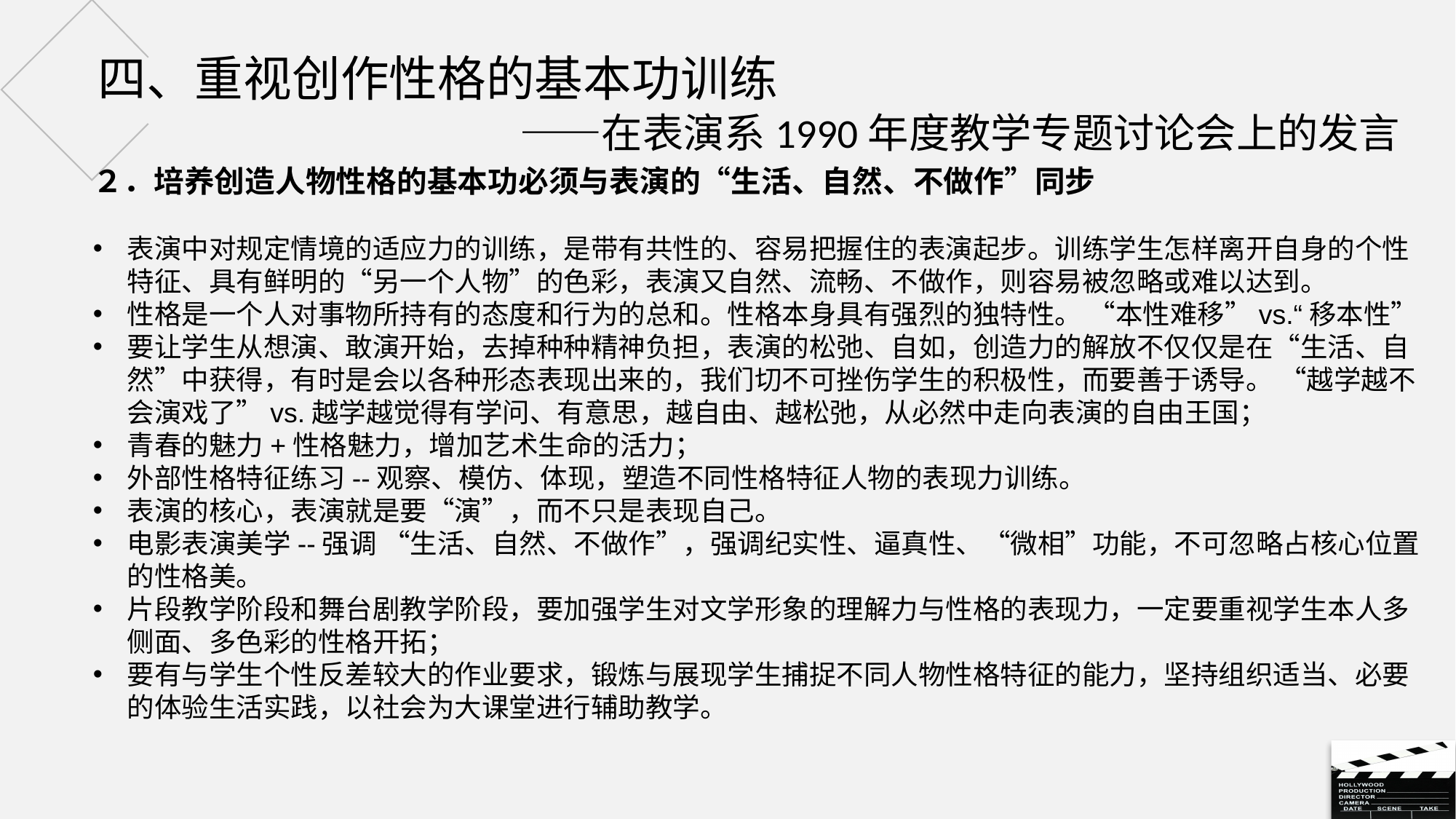

# 四、重视创作性格的基本功训练 ——在表演系1990年度教学专题讨论会上的发言
２．培养创造人物性格的基本功必须与表演的“生活、自然、不做作”同步

表演中对规定情境的适应力的训练，是带有共性的、容易把握住的表演起步。训练学生怎样离开自身的个性特征、具有鲜明的“另一个人物”的色彩，表演又自然、流畅、不做作，则容易被忽略或难以达到。
性格是一个人对事物所持有的态度和行为的总和。性格本身具有强烈的独特性。 “本性难移”vs.“移本性”
要让学生从想演、敢演开始，去掉种种精神负担，表演的松弛、自如，创造力的解放不仅仅是在“生活、自然”中获得，有时是会以各种形态表现出来的，我们切不可挫伤学生的积极性，而要善于诱导。 “越学越不会演戏了”vs.越学越觉得有学问、有意思，越自由、越松弛，从必然中走向表演的自由王国；
青春的魅力+性格魅力，增加艺术生命的活力；
外部性格特征练习--观察、模仿、体现，塑造不同性格特征人物的表现力训练。
表演的核心，表演就是要“演”，而不只是表现自己。
电影表演美学--强调 “生活、自然、不做作”，强调纪实性、逼真性、“微相”功能，不可忽略占核心位置的性格美。
片段教学阶段和舞台剧教学阶段，要加强学生对文学形象的理解力与性格的表现力，一定要重视学生本人多侧面、多色彩的性格开拓；
要有与学生个性反差较大的作业要求，锻炼与展现学生捕捉不同人物性格特征的能力，坚持组织适当、必要的体验生活实践，以社会为大课堂进行辅助教学。